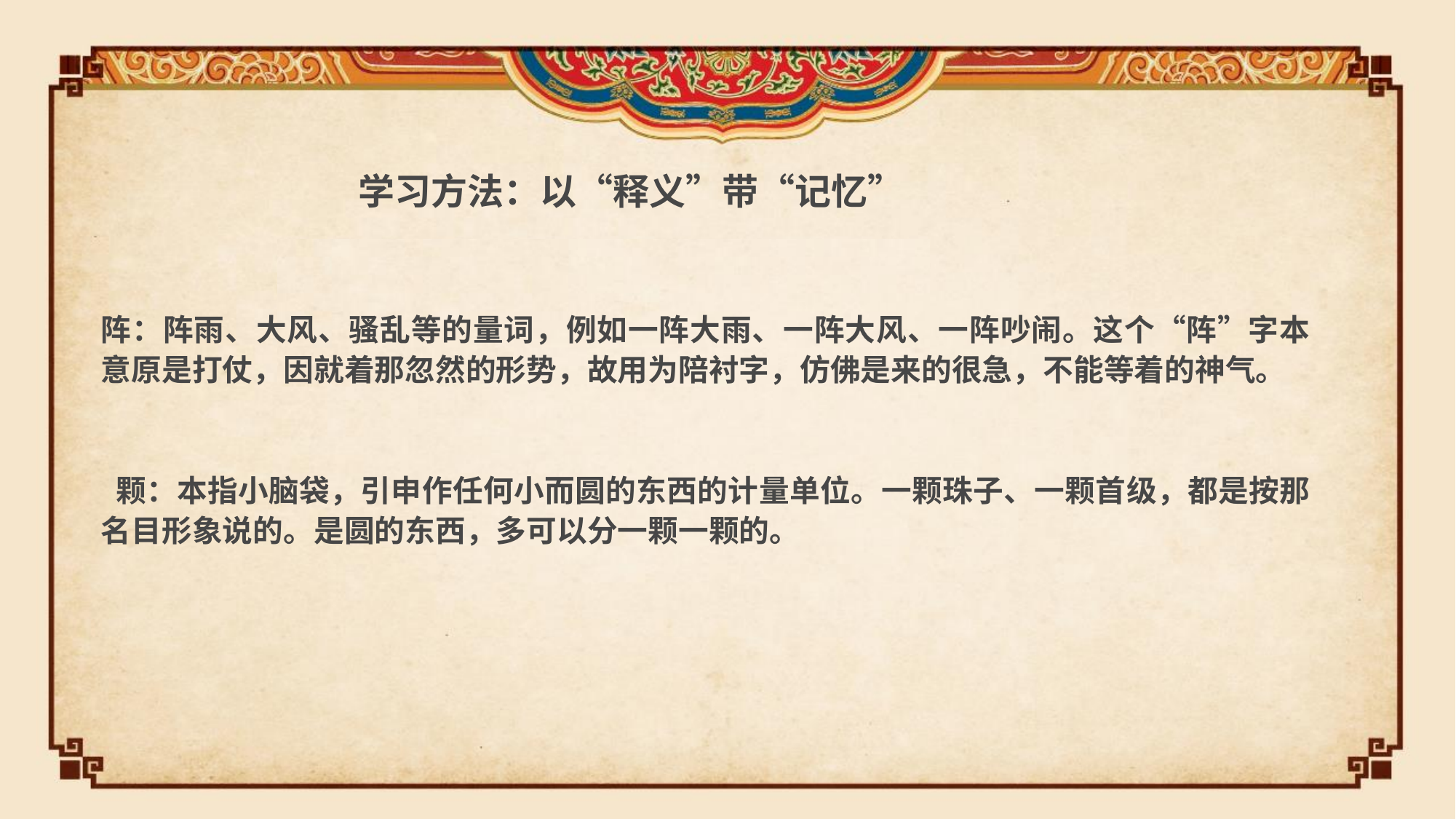

学习方法：以“释义”带“记忆”

阵：阵雨、大风、骚乱等的量词，例如一阵大雨、一阵大风、一阵吵闹。这个“阵”字本意原是打仗，因就着那忽然的形势，故用为陪衬字，仿佛是来的很急，不能等着的神气。

 颗：本指小脑袋，引申作任何小而圆的东西的计量单位。一颗珠子、一颗首级，都是按那名目形象说的。是圆的东西，多可以分一颗一颗的。